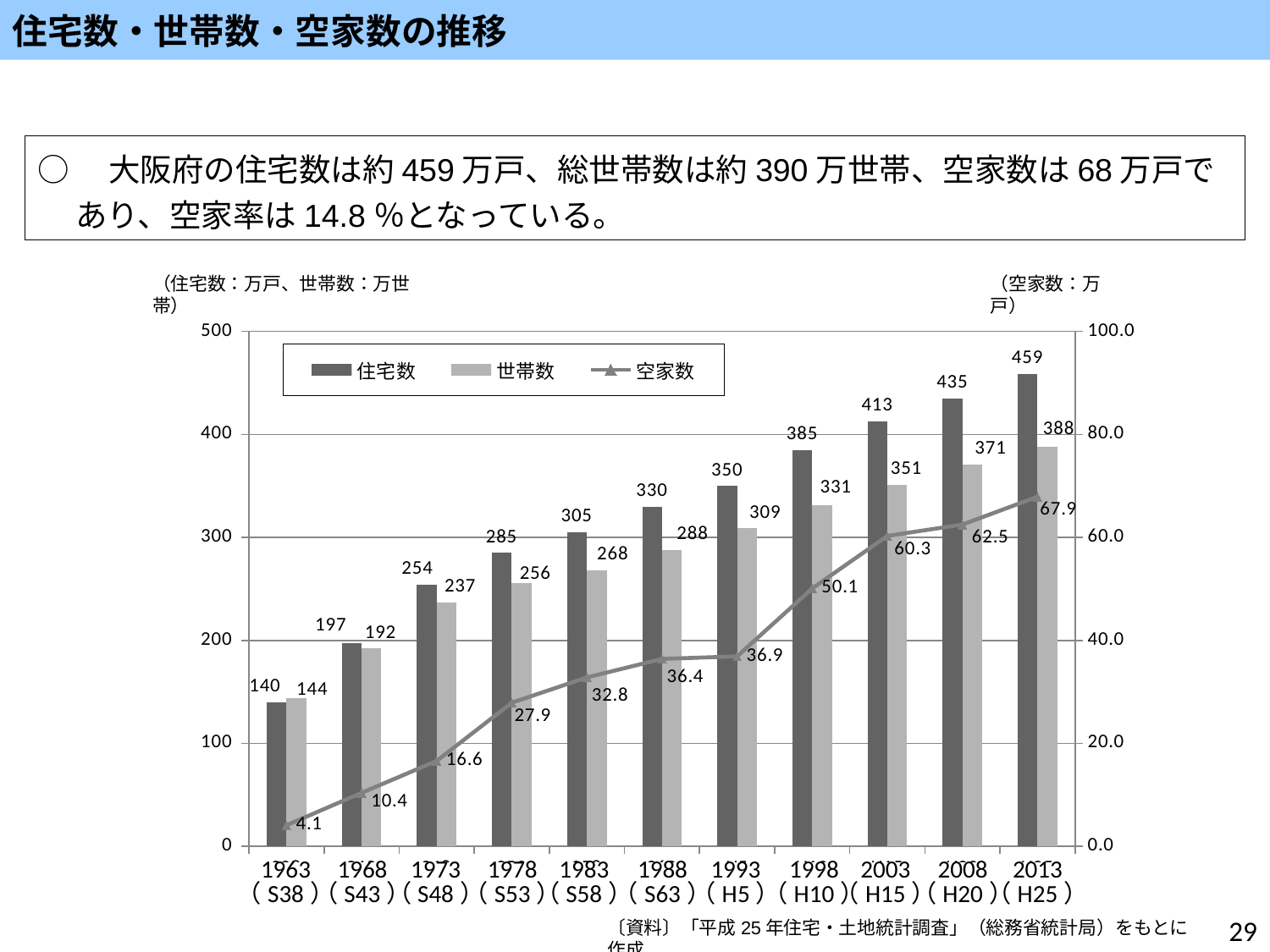

住宅数・世帯数・空家数の推移
○　大阪府の住宅数は約459万戸、総世帯数は約390万世帯、空家数は68万戸であり、空家率は14.8％となっている。
（住宅数：万戸、世帯数：万世帯）
（空家数：万戸）

[unsupported chart]

1963
（S38）
1968
（S43）
1973
（S48）
1978
（S53）
1983
（S58）
1988
（S63）
1993
（H5）
1998
（H10）
2003
（H15）
2008
（H20）
2013
（H25）
29
〔資料〕「平成25年住宅・土地統計調査」（総務省統計局）をもとに作成